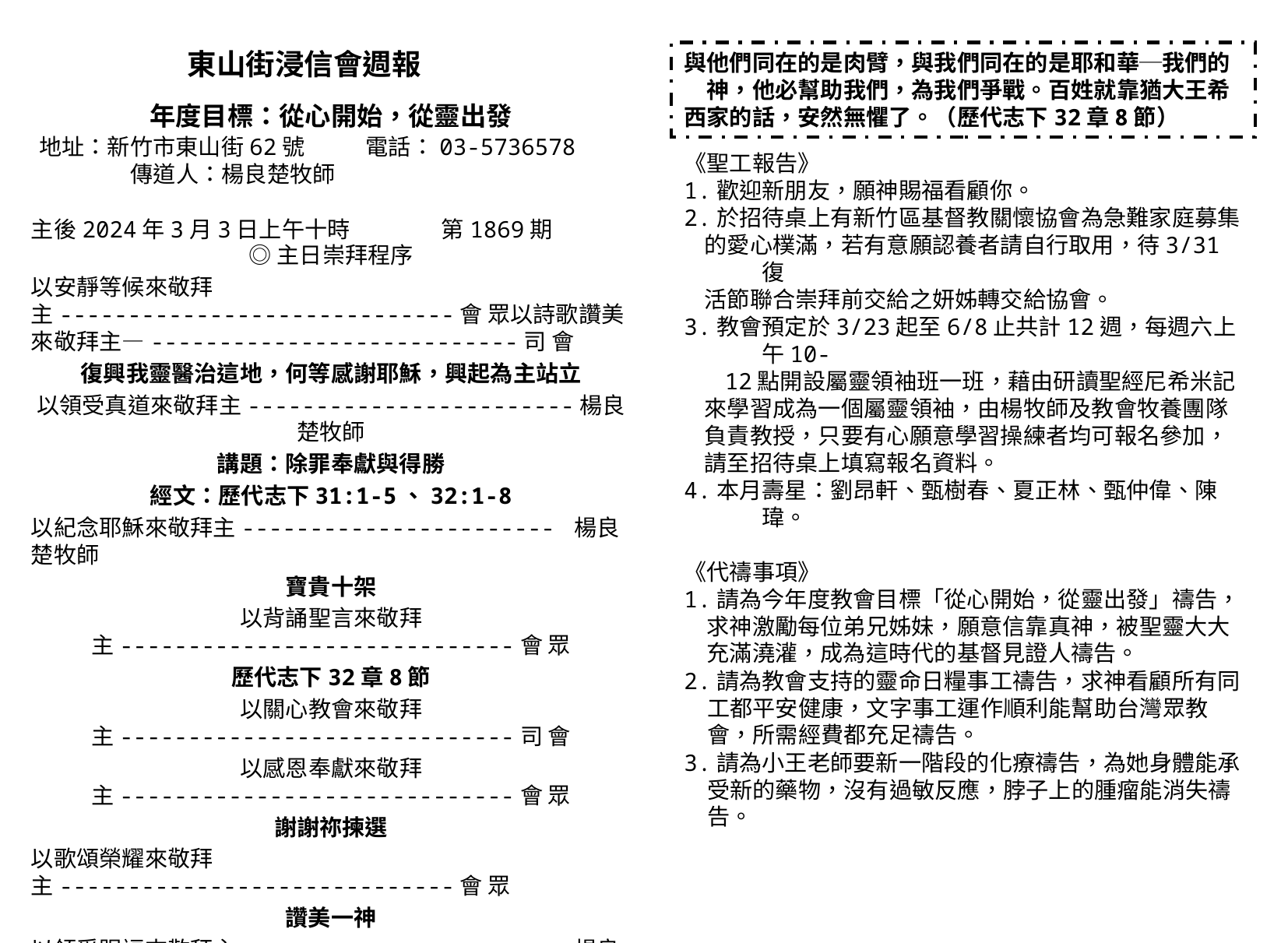

東山街浸信會週報

年度目標：從心開始，從靈出發

與他們同在的是肉臂，與我們同在的是耶和華─我們的　神，他必幫助我們，為我們爭戰。百姓就靠猶大王希西家的話，安然無懼了。（歷代志下32章8節）

地址：新竹市東山街62號            電話：03-5736578
                 傳道人：楊良楚牧師
《聖工報告》
1.歡迎新朋友，願神賜福看顧你。
2.於招待桌上有新竹區基督教關懷協會為急難家庭募集
   的愛心樸滿，若有意願認養者請自行取用，待3/31復
   活節聯合崇拜前交給之妍姊轉交給協會。
3.教會預定於3/23起至6/8止共計12週，每週六上午10-
   12點開設屬靈領袖班一班，藉由研讀聖經尼希米記
   來學習成為一個屬靈領袖，由楊牧師及教會牧養團隊
   負責教授，只要有心願意學習操練者均可報名參加，
   請至招待桌上填寫報名資料。
4.本月壽星：劉昂軒、甄樹春、夏正林、甄仲偉、陳瑋。

《代禱事項》
1.請為今年度教會目標「從心開始，從靈出發」禱告，求神激勵每位弟兄姊妹，願意信靠真神，被聖靈大大充滿澆灌，成為這時代的基督見證人禱告。
2.請為教會支持的靈命日糧事工禱告，求神看顧所有同工都平安健康，文字事工運作順利能幫助台灣眾教會，所需經費都充足禱告。
3.請為小王老師要新一階段的化療禱告，為她身體能承受新的藥物，沒有過敏反應，脖子上的腫瘤能消失禱告。

主後2024年3月3日上午十時                  第1869期
◎主日崇拜程序
以安靜等候來敬拜主-----------------------------會 眾以詩歌讚美來敬拜主—---------------------------司 會
復興我靈醫治這地，何等感謝耶穌，興起為主站立
以領受真道來敬拜主------------------------楊良楚牧師
講題：除罪奉獻與得勝
經文：歷代志下31:1-5、32:1-8
以紀念耶穌來敬拜主----------------------- 楊良楚牧師
寶貴十架
以背誦聖言來敬拜主-----------------------------會 眾
歷代志下32章8節
以關心教會來敬拜主-----------------------------司 會
以感恩奉獻來敬拜主-----------------------------會 眾
謝謝祢揀選
以歌頌榮耀來敬拜主-----------------------------會 眾
讚美一神
以領受賜福來敬拜主------------------------楊良楚牧師
以彼此問安來敬拜主-----------------------------會 眾
愛我們的家